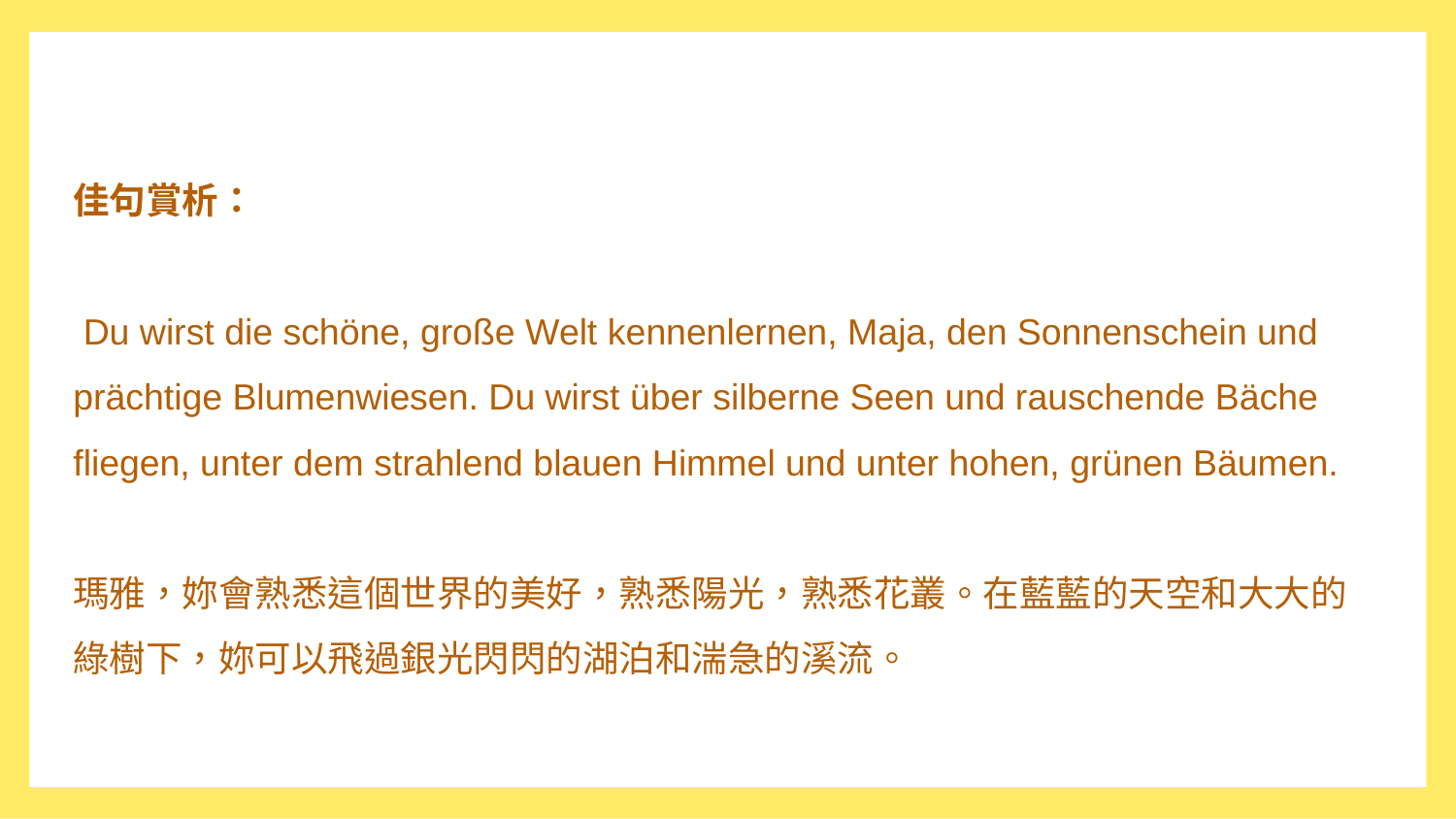

佳句賞析：

 Du wirst die schöne, große Welt kennenlernen, Maja, den Sonnenschein und prächtige Blumenwiesen. Du wirst über silberne Seen und rauschende Bäche fliegen, unter dem strahlend blauen Himmel und unter hohen, grünen Bäumen.

瑪雅，妳會熟悉這個世界的美好，熟悉陽光，熟悉花叢。在藍藍的天空和大大的綠樹下，妳可以飛過銀光閃閃的湖泊和湍急的溪流。